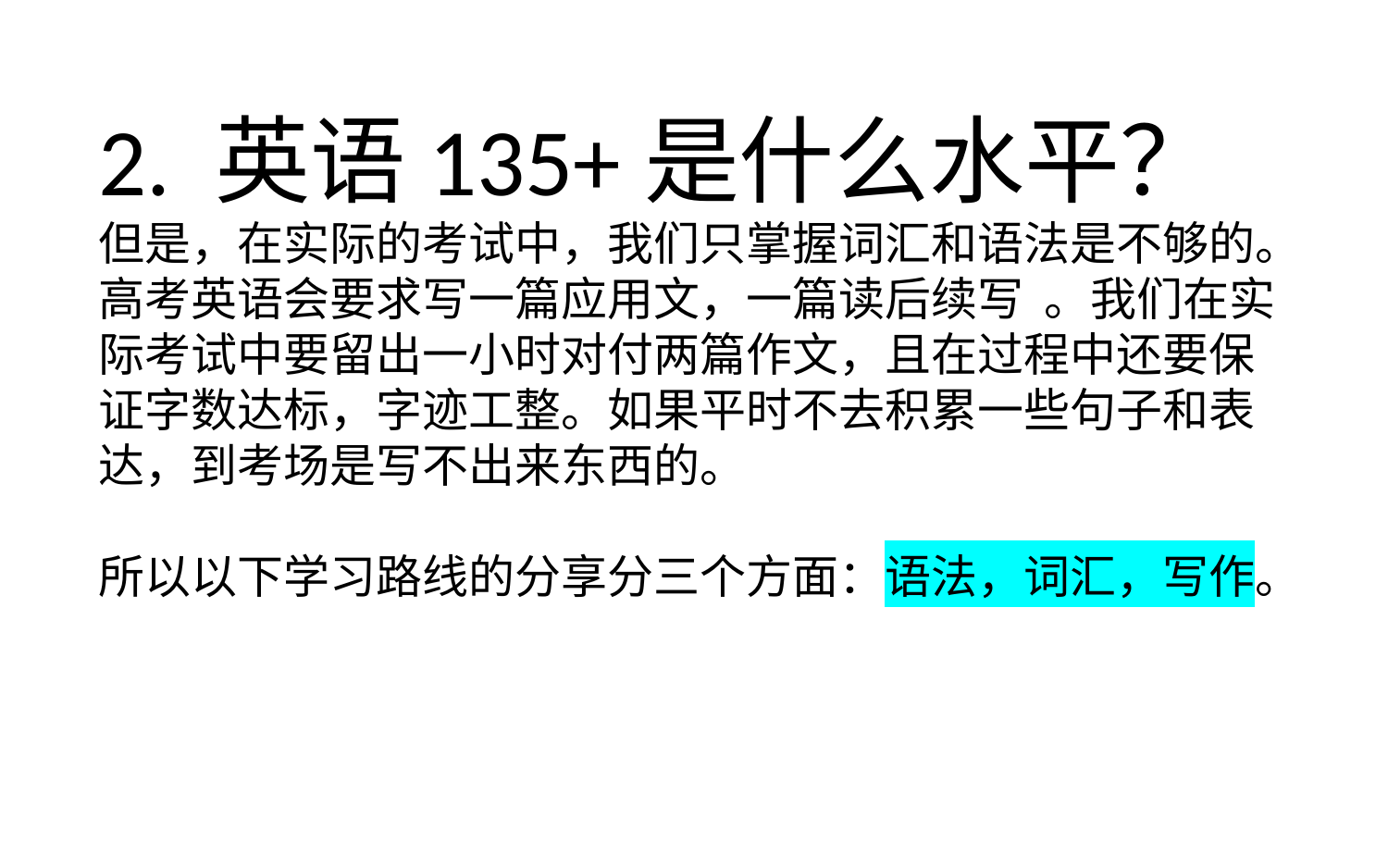

2. 英语135+是什么水平？
但是，在实际的考试中，我们只掌握词汇和语法是不够的。高考英语会要求写一篇应用文，一篇读后续写  。我们在实际考试中要留出一小时对付两篇作文，且在过程中还要保证字数达标，字迹工整。如果平时不去积累一些句子和表达，到考场是写不出来东西的。

所以以下学习路线的分享分三个方面：语法，词汇，写作。